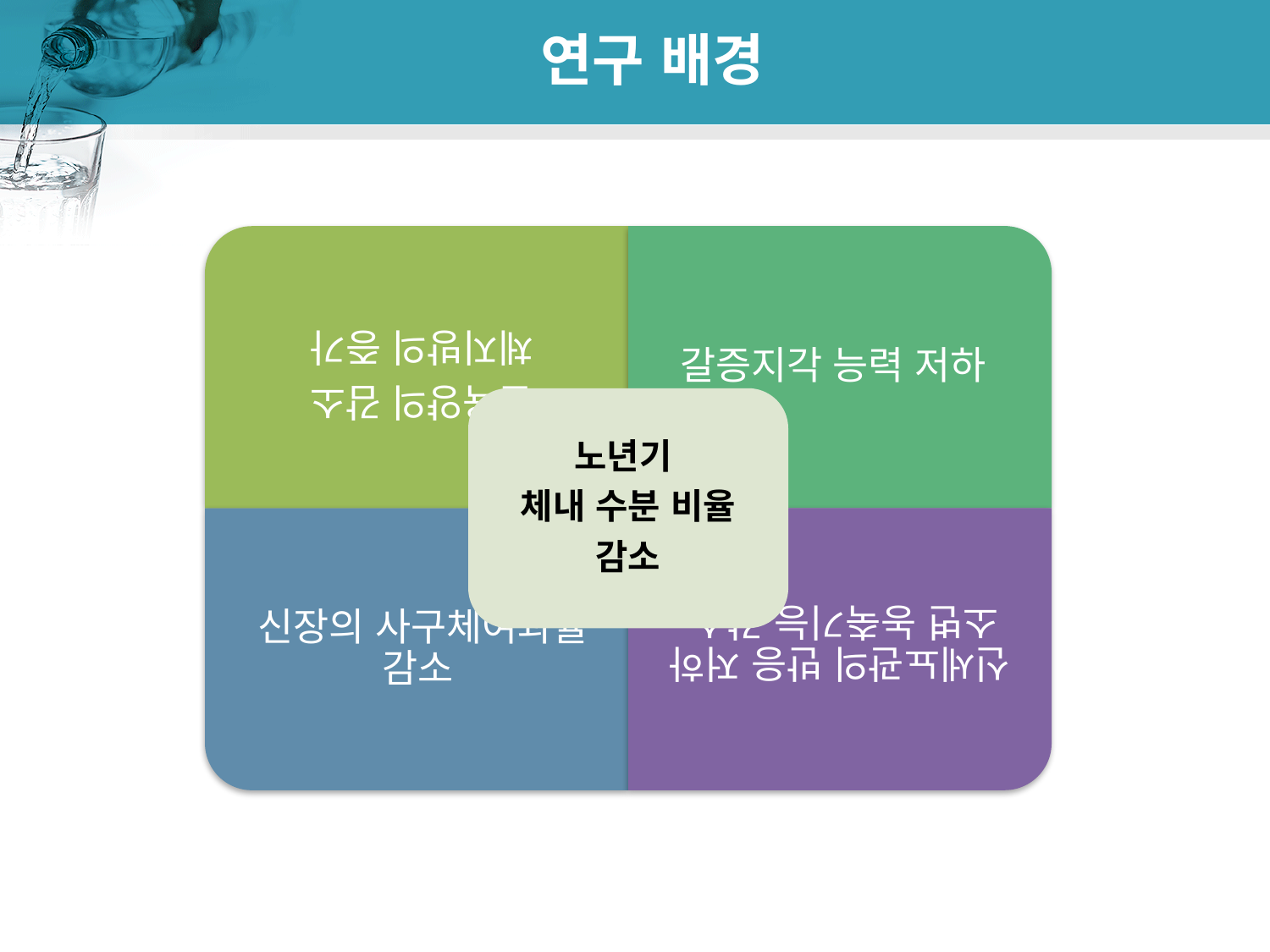

# 연구 배경

근육양의 감소
체지방의 증가
갈증지각 능력 저하
신장의 사구체여과율 감소
신세뇨관의 반응 저하 소변 농축기능 감소
노년기
체내 수분 비율
감소